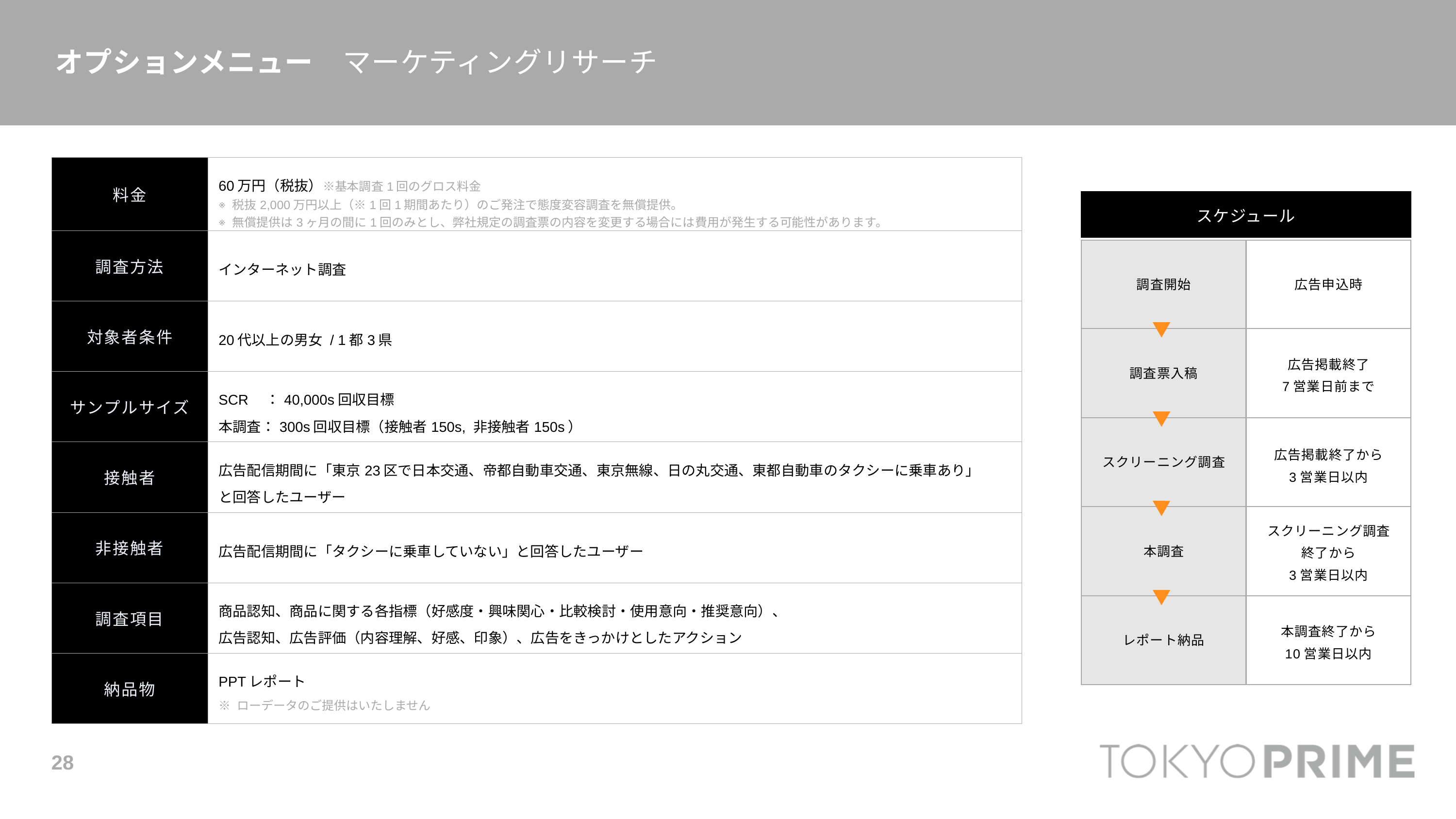

オプションメニュー　マーケティングリサーチ
| 料金 | 60万円（税抜）※基本調査1回のグロス料金 税抜2,000万円以上（※1回1期間あたり）のご発注で態度変容調査を無償提供。 無償提供は3ヶ月の間に1回のみとし、弊社規定の調査票の内容を変更する場合には費用が発生する可能性があります。 |
| --- | --- |
| 調査方法 | インターネット調査 |
| 対象者条件 | 20代以上の男女 / 1都3県 |
| サンプルサイズ | SCR　：40,000s回収目標 本調査：300s回収目標（接触者150s, 非接触者150s） |
| 接触者 | 広告配信期間に「東京23区で日本交通、帝都自動車交通、東京無線、日の丸交通、東都自動車のタクシーに乗車あり」 と回答したユーザー |
| 非接触者 | 広告配信期間に「タクシーに乗車していない」と回答したユーザー |
| 調査項目 | 商品認知、商品に関する各指標（好感度・興味関心・比較検討・使用意向・推奨意向）、 広告認知、広告評価（内容理解、好感、印象）、広告をきっかけとしたアクション |
| 納品物 | PPTレポート ※ ローデータのご提供はいたしません |

スケジュール

調査開始
広告申込時

広告掲載終了
7営業日前まで
調査票入稿

広告掲載終了から
3営業日以内
スクリーニング調査

スクリーニング調査
終了から
3営業日以内
本調査

本調査終了から
10営業日以内
レポート納品
28